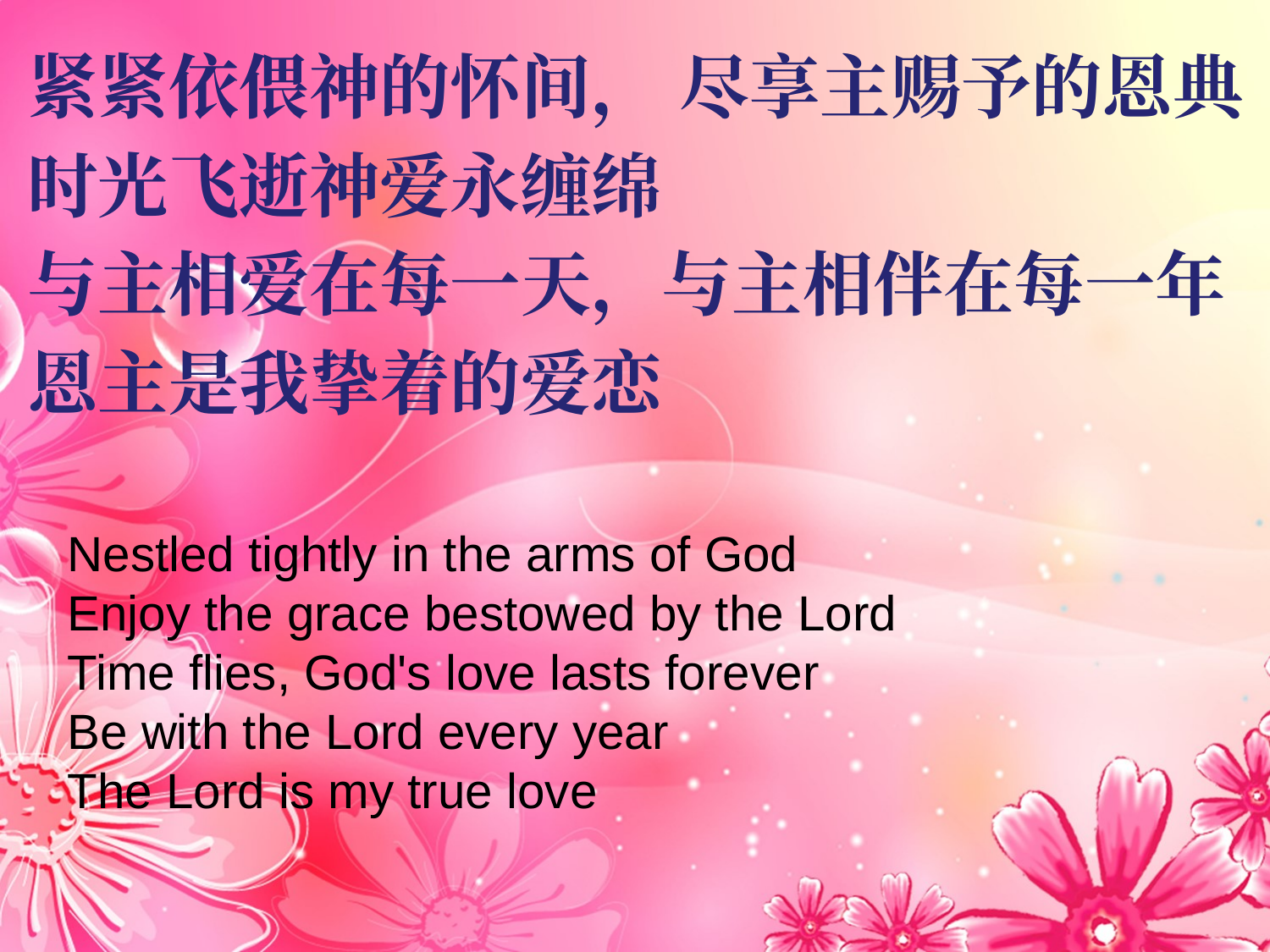

紧紧依偎神的怀间， 尽享主赐予的恩典
时光飞逝神爱永缠绵
与主相爱在每一天，与主相伴在每一年
恩主是我挚着的爱恋
Nestled tightly in the arms of God
Enjoy the grace bestowed by the Lord
Time flies, God's love lasts forever
Be with the Lord every year
The Lord is my true love